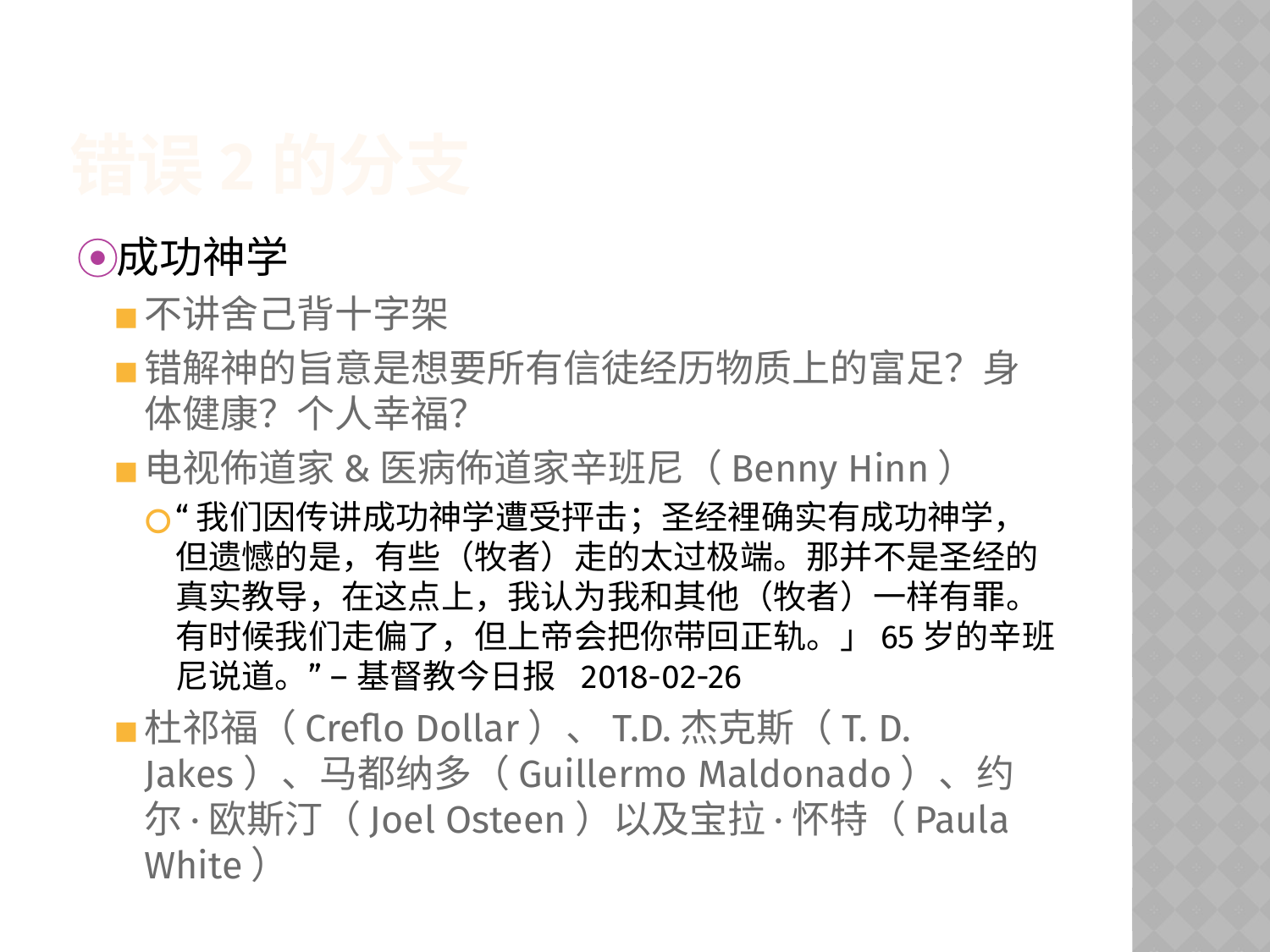

# 错误2的分支
成功神学
不讲舍己背十字架
错解神的旨意是想要所有信徒经历物质上的富足？身体健康？个人幸福？
电视佈道家&医病佈道家辛班尼（Benny Hinn）
“我们因传讲成功神学遭受抨击；圣经裡确实有成功神学，但遗憾的是，有些（牧者）走的太过极端。那并不是圣经的真实教导，在这点上，我认为我和其他（牧者）一样有罪。有时候我们走偏了，但上帝会把你带回正轨。」65岁的辛班尼说道。” – 基督教今日报  2018-02-26
杜祁福（Creflo Dollar）、T.D.杰克斯（T. D. Jakes）、马都纳多（Guillermo Maldonado）、约尔·欧斯汀（Joel Osteen）以及宝拉·怀特（Paula White）